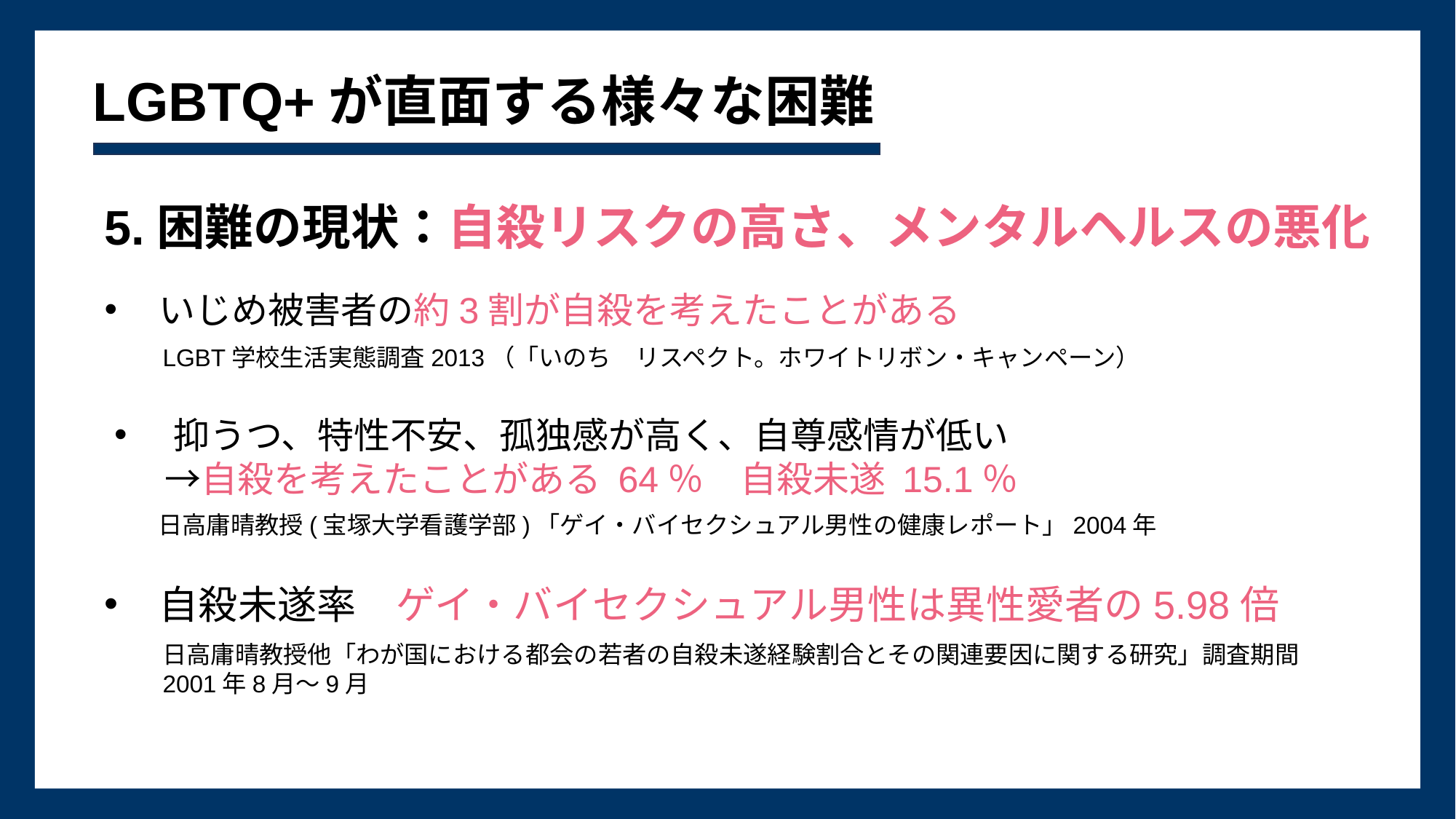

# LGBTQ+が直面する様々な困難

5.困難の現状：自殺リスクの高さ、メンタルヘルスの悪化
いじめ被害者の約3割が自殺を考えたことがある
LGBT学校生活実態調査2013（「いのち　リスペクト。ホワイトリボン・キャンペーン）
  抑うつ、特性不安、孤独感が高く、自尊感情が低い
  →自殺を考えたことがある 64％　自殺未遂 15.1％
日高庸晴教授(宝塚大学看護学部)「ゲイ・バイセクシュアル男性の健康レポート」2004年
自殺未遂率　ゲイ・バイセクシュアル男性は異性愛者の5.98倍
日高庸晴教授他「わが国における都会の若者の自殺未遂経験割合とその関連要因に関する研究」調査期間2001年8月～9月